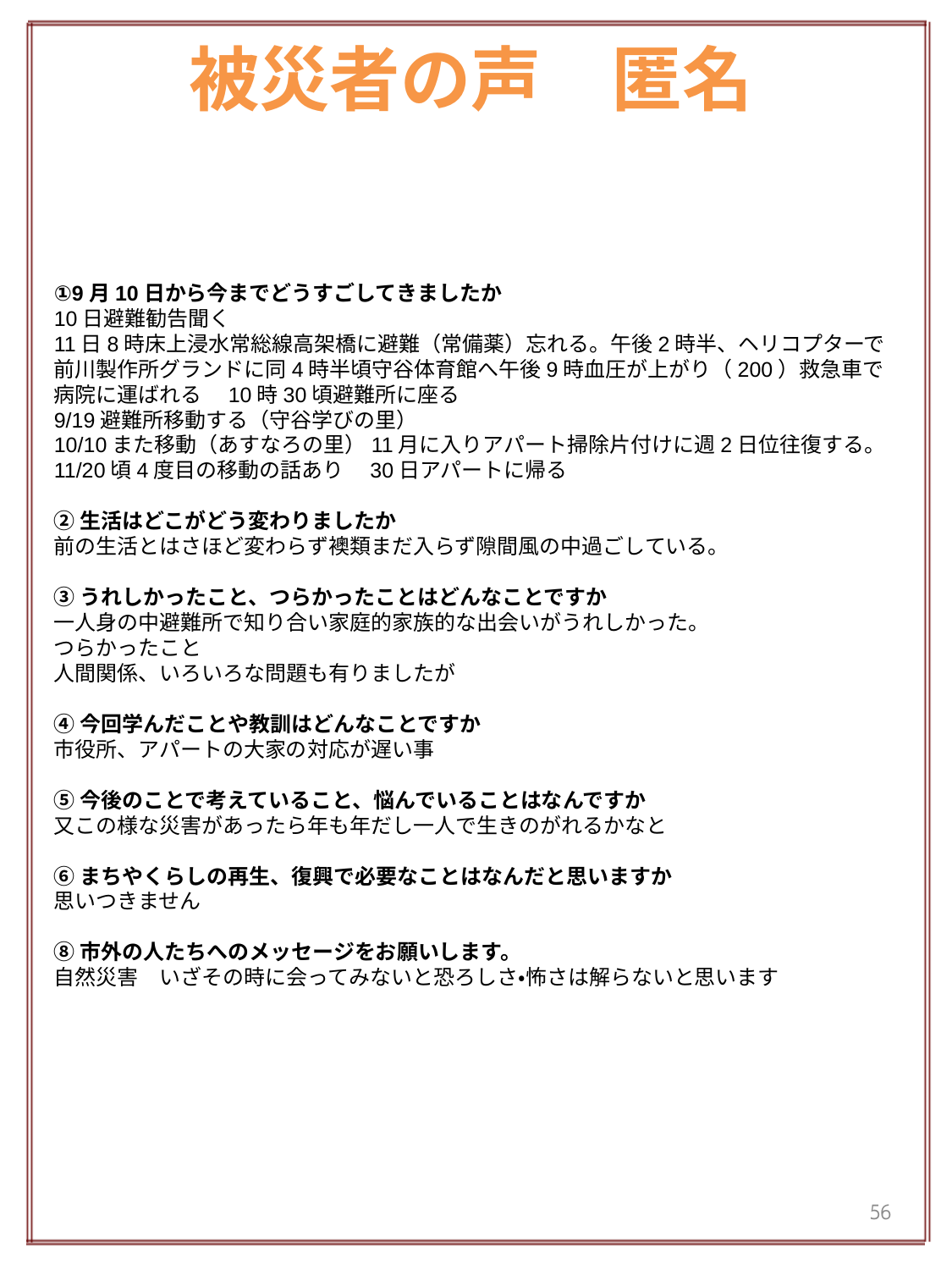

# 被災者の声　匿名
①9月10日から今までどうすごしてきましたか
10日避難勧告聞く
11日8時床上浸水常総線高架橋に避難（常備薬）忘れる。午後2時半、ヘリコプターで前川製作所グランドに同4時半頃守谷体育館へ午後9時血圧が上がり（200）救急車で病院に運ばれる　10時30頃避難所に座る
9/19避難所移動する（守谷学びの里）
10/10また移動（あすなろの里）11月に入りアパート掃除片付けに週2日位往復する。11/20頃4度目の移動の話あり　30日アパートに帰る

②生活はどこがどう変わりましたか
前の生活とはさほど変わらず襖類まだ入らず隙間風の中過ごしている。

③うれしかったこと、つらかったことはどんなことですか
一人身の中避難所で知り合い家庭的家族的な出会いがうれしかった。
つらかったこと
人間関係、いろいろな問題も有りましたが

④今回学んだことや教訓はどんなことですか
市役所、アパートの大家の対応が遅い事

⑤今後のことで考えていること、悩んでいることはなんですか
又この様な災害があったら年も年だし一人で生きのがれるかなと

⑥まちやくらしの再生、復興で必要なことはなんだと思いますか
思いつきません

⑧市外の人たちへのメッセージをお願いします。
自然災害　いざその時に会ってみないと恐ろしさ・怖さは解らないと思います
56